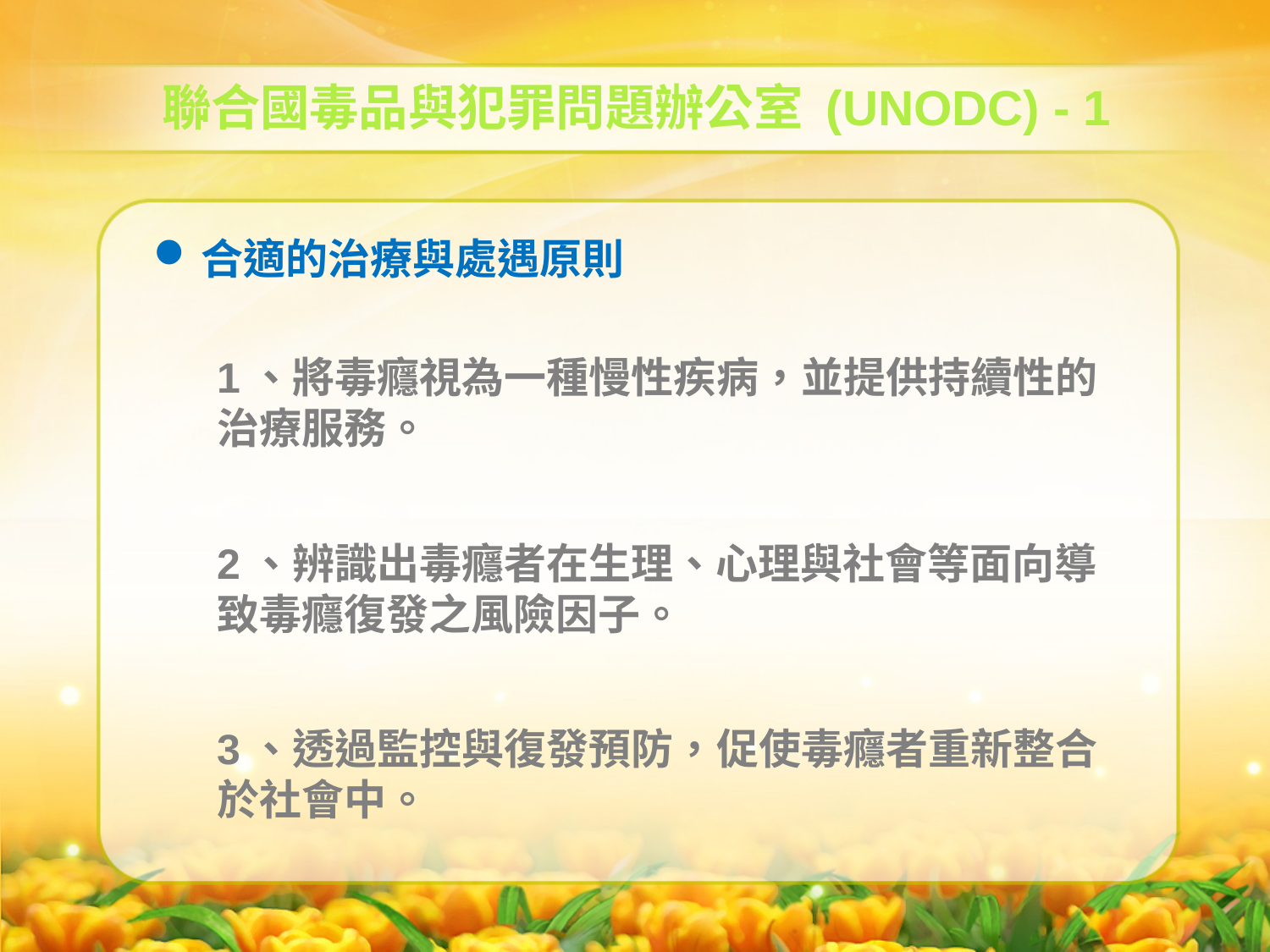

聯合國毒品與犯罪問題辦公室 (UNODC) - 1
合適的治療與處遇原則

1、將毒癮視為一種慢性疾病，並提供持續性的治療服務。

2、辨識出毒癮者在生理、心理與社會等面向導致毒癮復發之風險因子。

3、透過監控與復發預防，促使毒癮者重新整合於社會中。